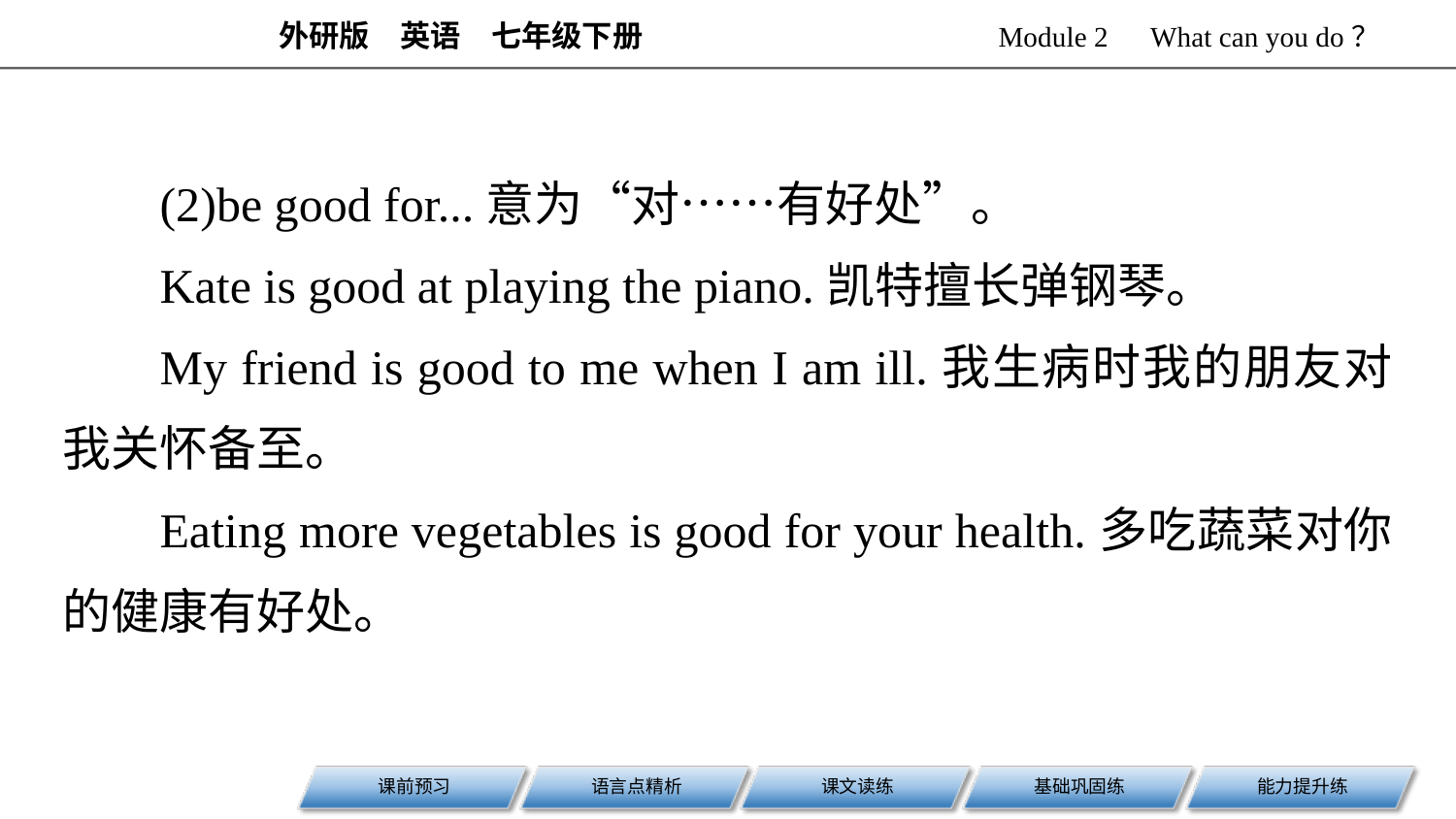

(2)be good for...意为“对……有好处”。
Kate is good at playing the piano.凯特擅长弹钢琴。
My friend is good to me when I am ill.我生病时我的朋友对我关怀备至。
Eating more vegetables is good for your health.多吃蔬菜对你的健康有好处。